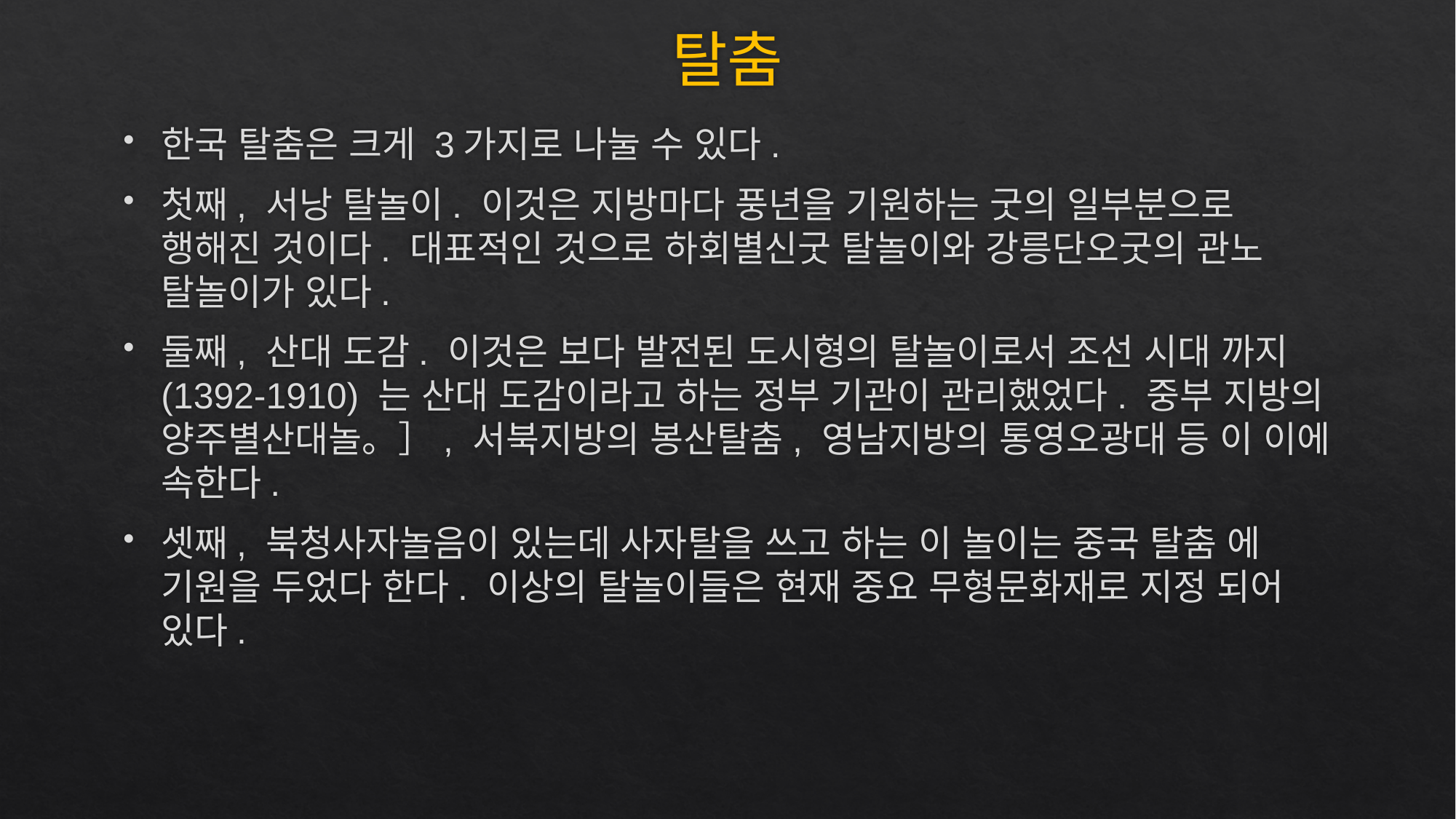

# 탈춤
한국 탈춤은 크게 3가지로 나눌 수 있다.
첫째, 서낭 탈놀이. 이것은 지방마다 풍년을 기원하는 굿의 일부분으로 행해진 것이다. 대표적인 것으로 하회별신굿 탈놀이와 강릉단오굿의 관노 탈놀이가 있다.
둘째, 산대 도감. 이것은 보다 발전된 도시형의 탈놀이로서 조선 시대 까지 (1392-1910) 는 산대 도감이라고 하는 정부 기관이 관리했었다. 중부 지방의 양주별산대놀。］, 서북지방의 봉산탈춤, 영남지방의 통영오광대 등 이 이에 속한다.
셋째, 북청사자놀음이 있는데 사자탈을 쓰고 하는 이 놀이는 중국 탈춤 에 기원을 두었다 한다. 이상의 탈놀이들은 현재 중요 무형문화재로 지정 되어 있다.